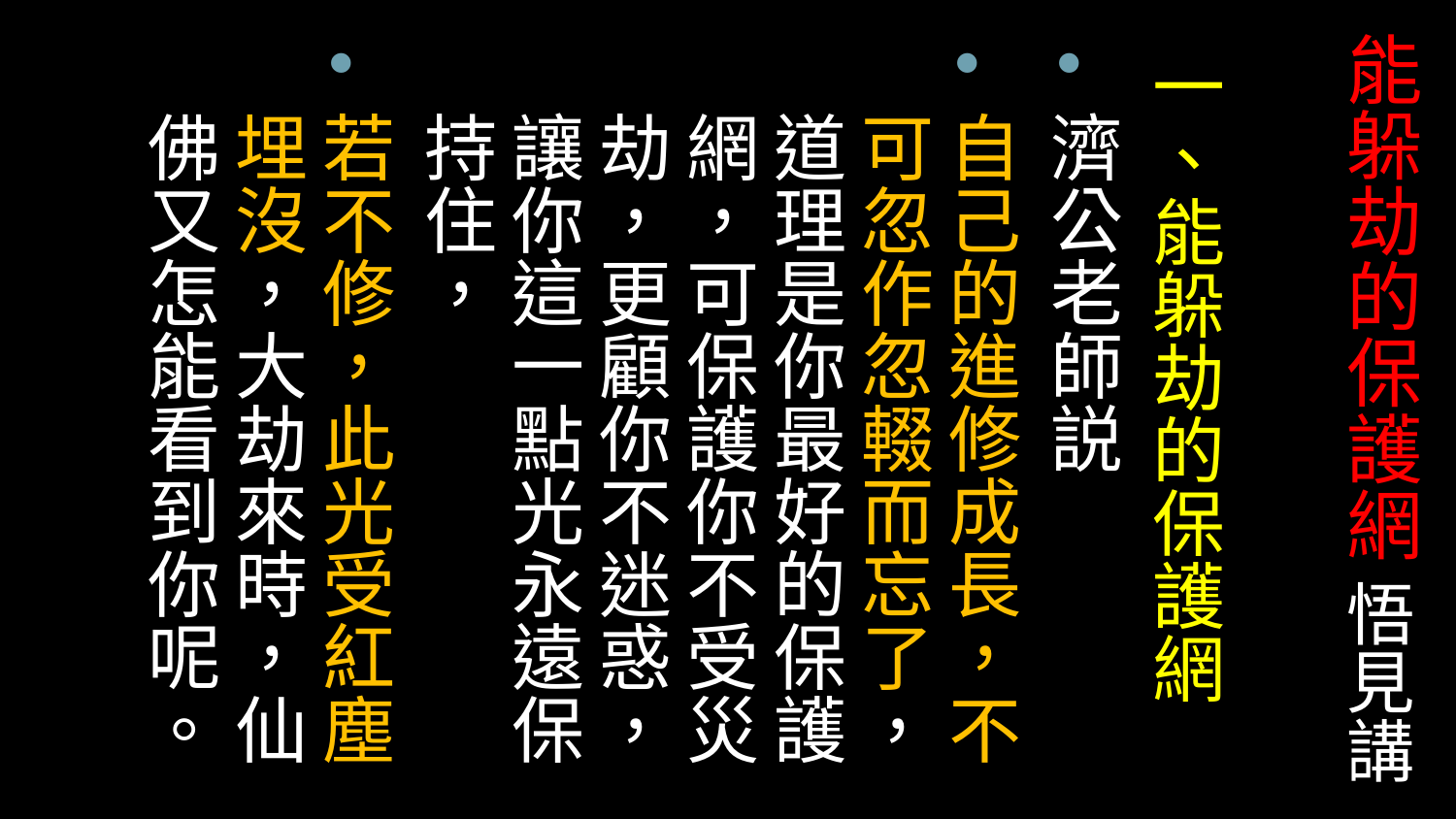

# 能躲劫的保護網 悟見講
一、能躲劫的保護網
濟公老師説
自己的進修成長，不可忽作忽輟而忘了，道理是你最好的保護網，可保護你不受災劫，更顧你不迷惑，讓你這一點光永遠保持住，
若不修，此光受紅塵埋沒，大劫來時，仙佛又怎能看到你呢。